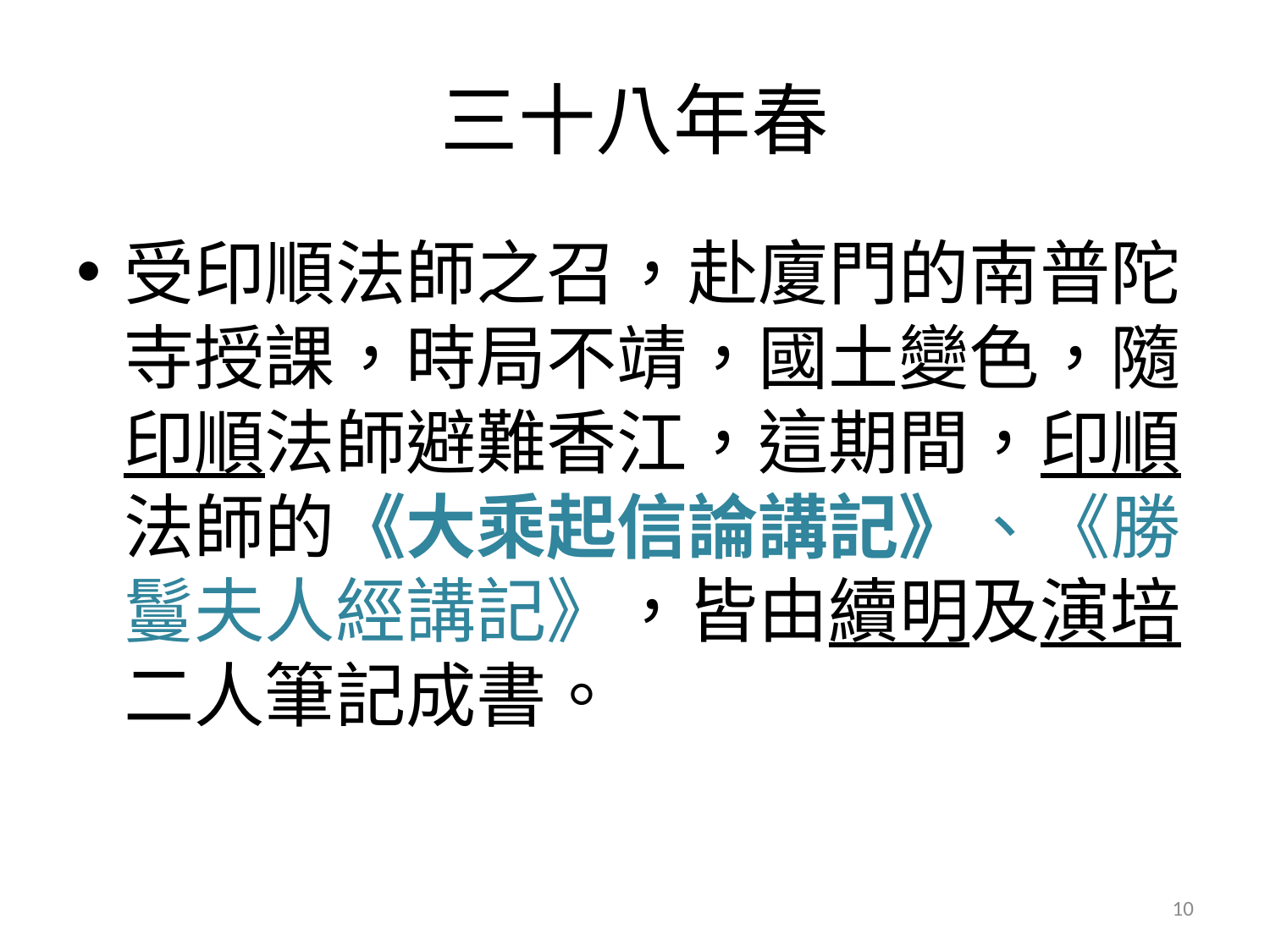

# 三十八年春
受印順法師之召，赴廈門的南普陀寺授課，時局不靖，國土變色，隨印順法師避難香江，這期間，印順法師的《大乘起信論講記》、《勝鬘夫人經講記》，皆由續明及演培二人筆記成書。
10